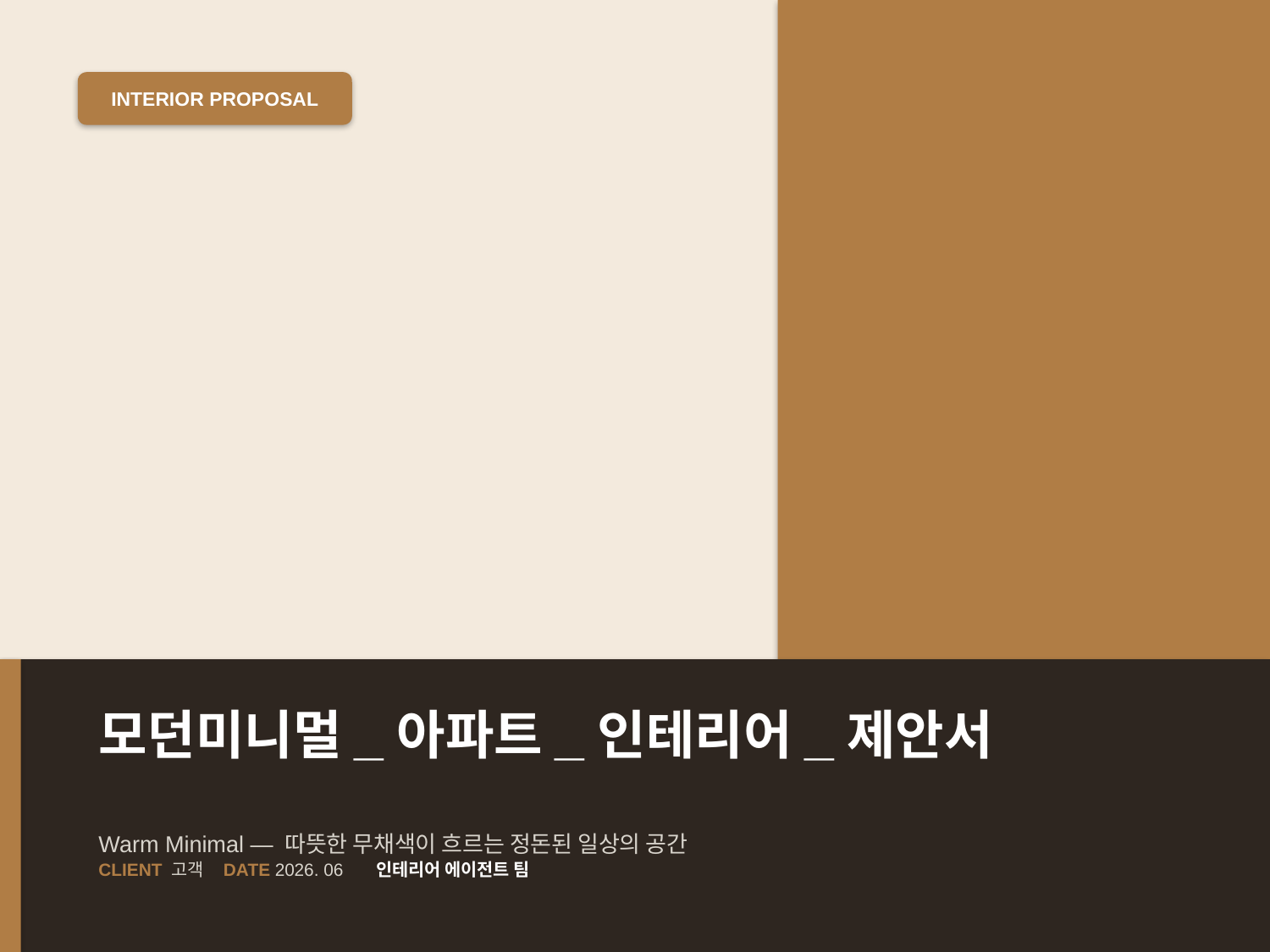

INTERIOR PROPOSAL

모던미니멀_아파트_인테리어_제안서
Warm Minimal — 따뜻한 무채색이 흐르는 정돈된 일상의 공간
CLIENT 고객    DATE 2026. 06      인테리어 에이전트 팀